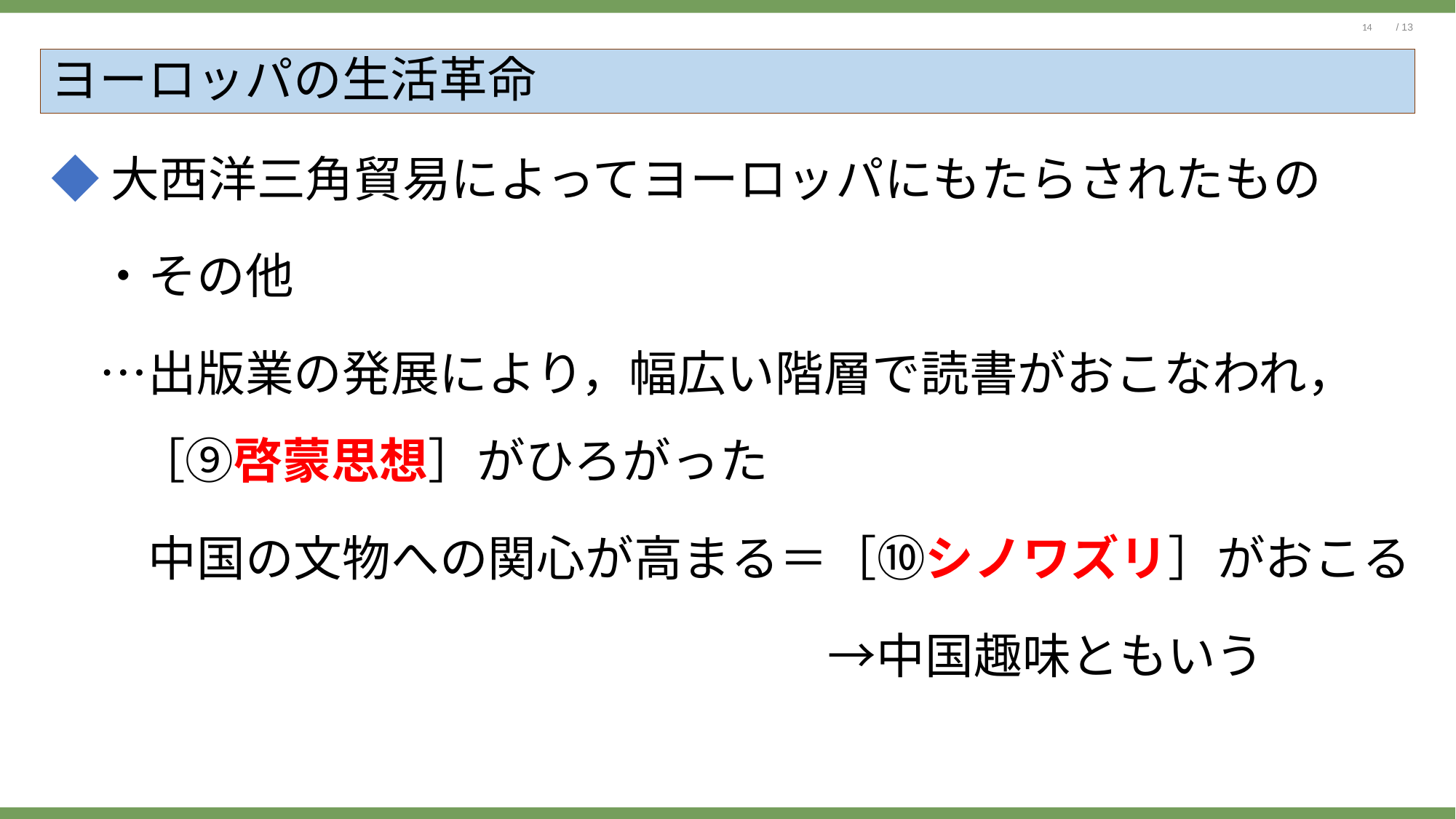

# ヨーロッパの生活革命
◆大西洋三角貿易によってヨーロッパにもたらされたもの
　・その他
　…出版業の発展により，幅広い階層で読書がおこなわれ，［⑨啓蒙思想］がひろがった
　　中国の文物への関心が高まる＝［⑩シノワズリ］がおこる
　　　　　　　　　　　　　　　　→中国趣味ともいう